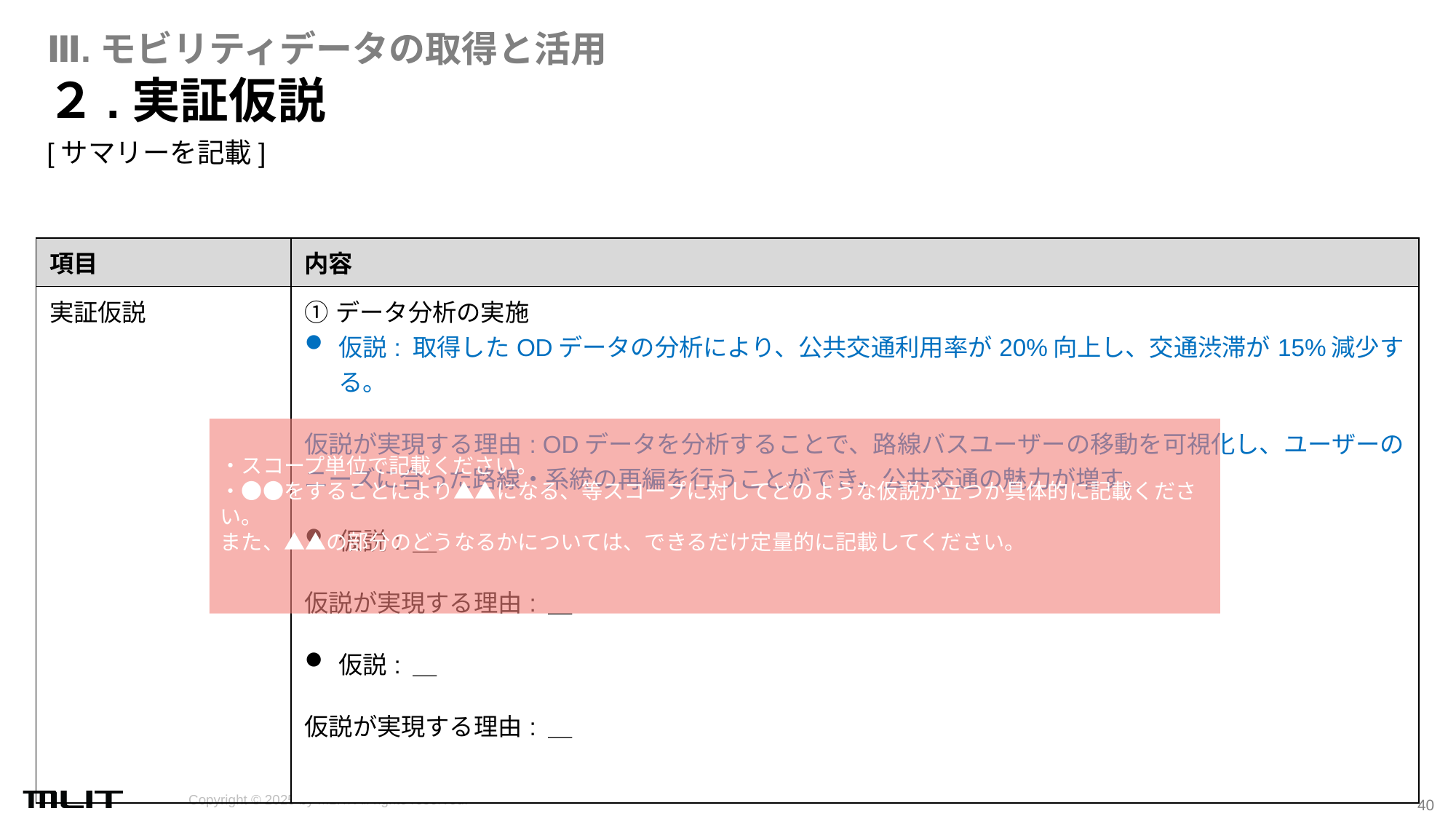

Ⅲ.モビリティデータの取得と活用
# ２.実証仮説
[サマリーを記載]
| 項目 | 内容 |
| --- | --- |
| 実証仮説 | ①データ分析の実施 仮説: 取得したODデータの分析により、公共交通利用率が20%向上し、交通渋滞が15%減少する。 仮説が実現する理由: ODデータを分析することで、路線バスユーザーの移動を可視化し、ユーザーのニーズに合った路線・系統の再編を行うことができ、公共交通の魅力が増す。 仮説: ＿ 仮説が実現する理由: ＿ 仮説: ＿ 仮説が実現する理由: ＿ |
・スコープ単位で記載ください。
・●●をすることにより▲▲になる、等スコープに対してどのような仮説が立つか具体的に記載ください。
また、▲▲の部分のどうなるかについては、できるだけ定量的に記載してください。